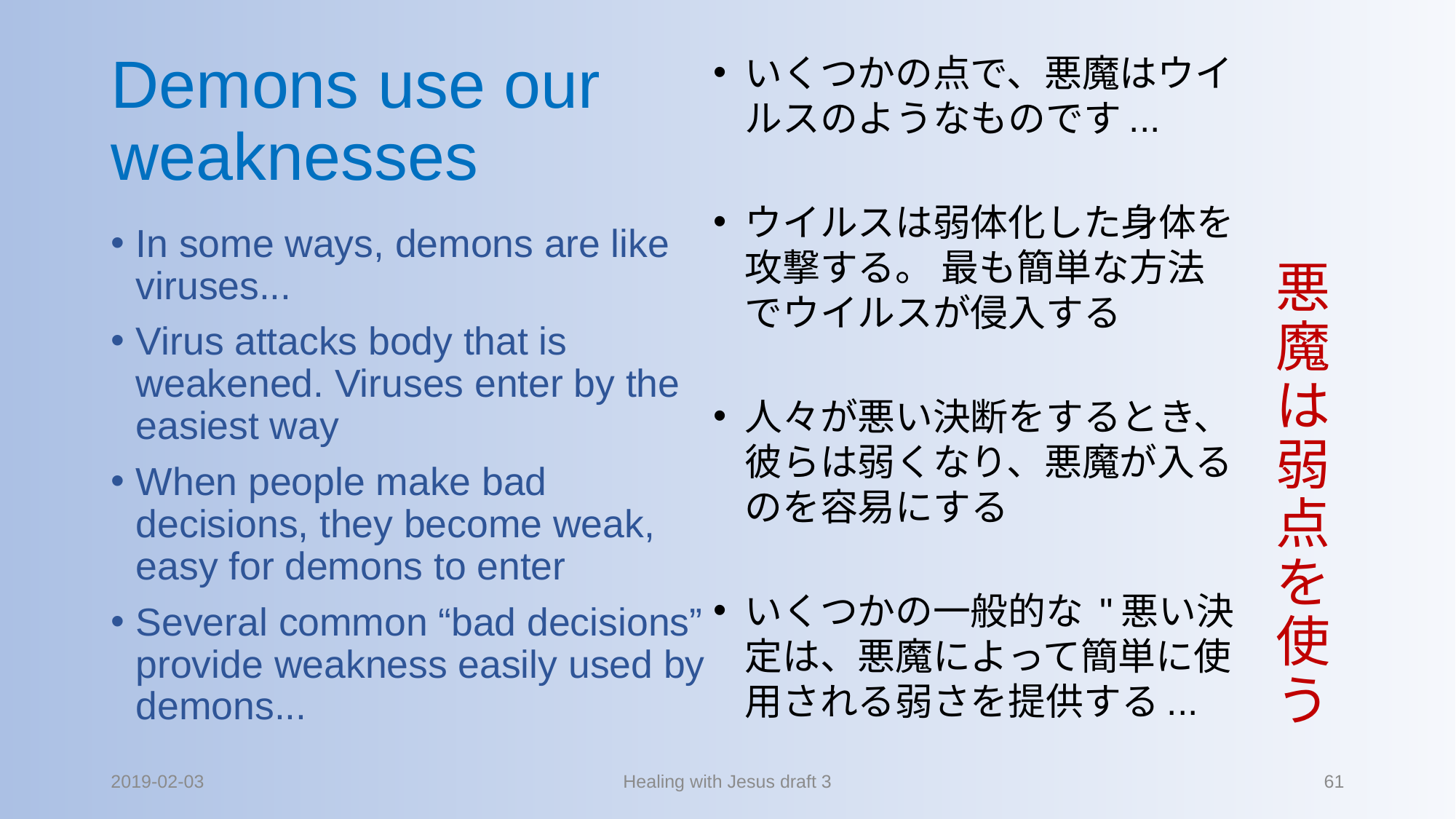

# Demons use our weaknesses
いくつかの点で、悪魔はウイルスのようなものです...
ウイルスは弱体化した身体を攻撃する。 最も簡単な方法でウイルスが侵入する
人々が悪い決断をするとき、彼らは弱くなり、悪魔が入るのを容易にする
いくつかの一般的な "悪い決定は、悪魔によって簡単に使用される弱さを提供する...
悪魔は弱点を使う
In some ways, demons are like viruses...
Virus attacks body that is weakened. Viruses enter by the easiest way
When people make bad decisions, they become weak, easy for demons to enter
Several common “bad decisions” provide weakness easily used by demons...
2019-02-03
Healing with Jesus draft 3
61